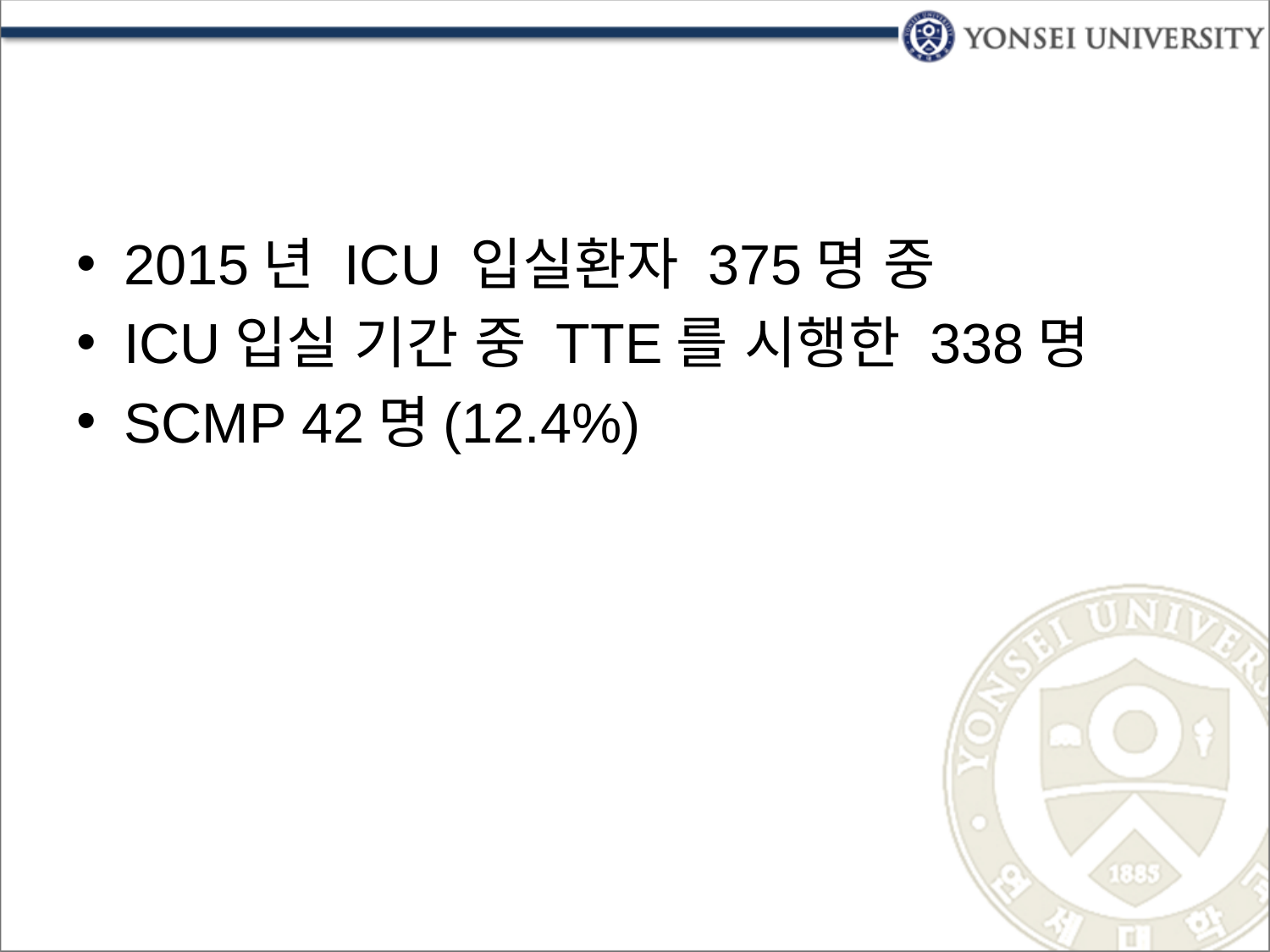

#
2015년 ICU 입실환자 375명 중
ICU입실 기간 중 TTE를 시행한 338명
SCMP 42명(12.4%)